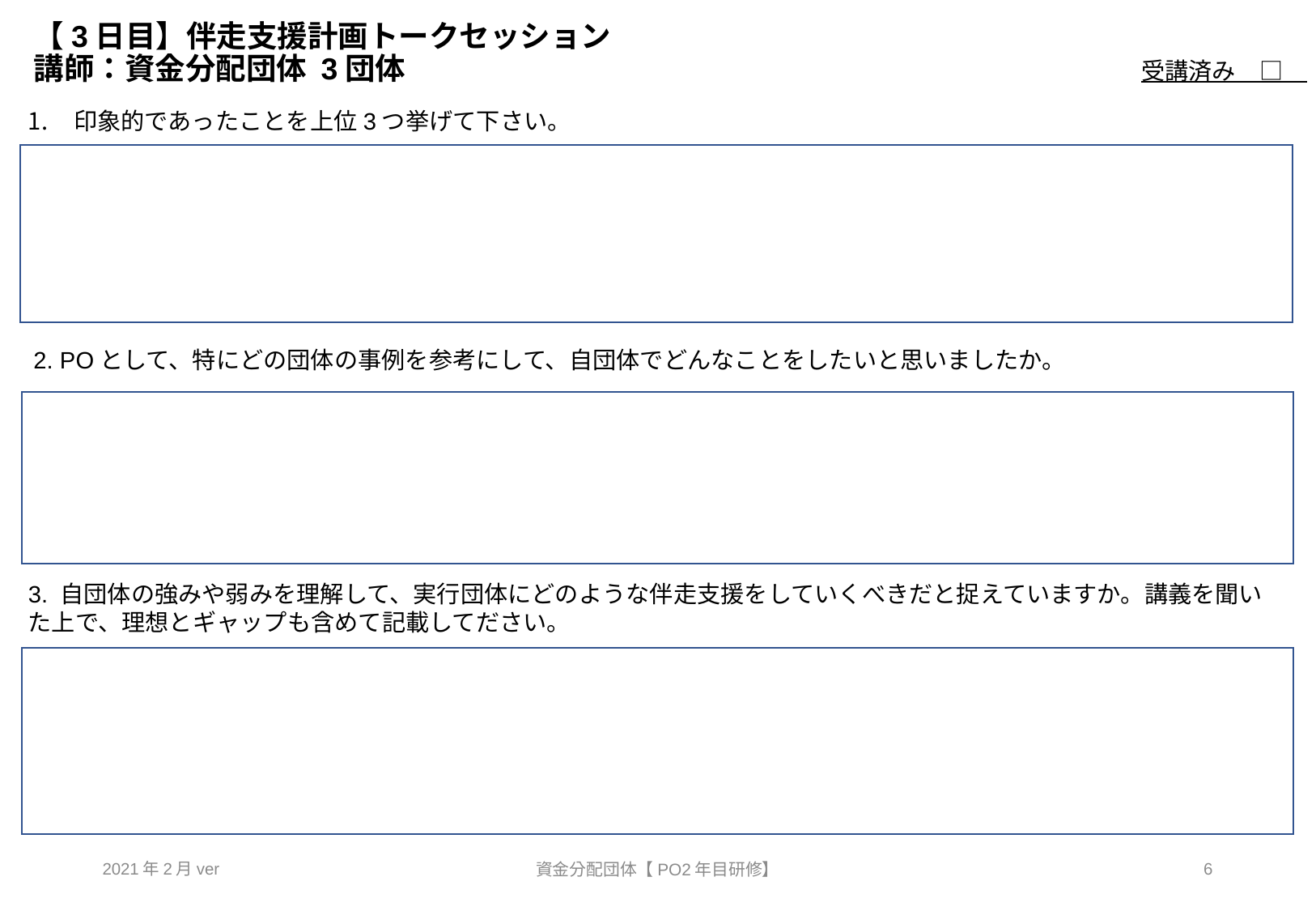

# 【3日目】伴走支援計画トークセッション　 講師：資金分配団体 3団体
受講済み　□
印象的であったことを上位3つ挙げて下さい。

2. POとして、特にどの団体の事例を参考にして、自団体でどんなことをしたいと思いましたか。

3. 自団体の強みや弱みを理解して、実行団体にどのような伴走支援をしていくべきだと捉えていますか。講義を聞いた上で、理想とギャップも含めて記載してださい。

2021年2月ver
資金分配団体【PO2年目研修】
6